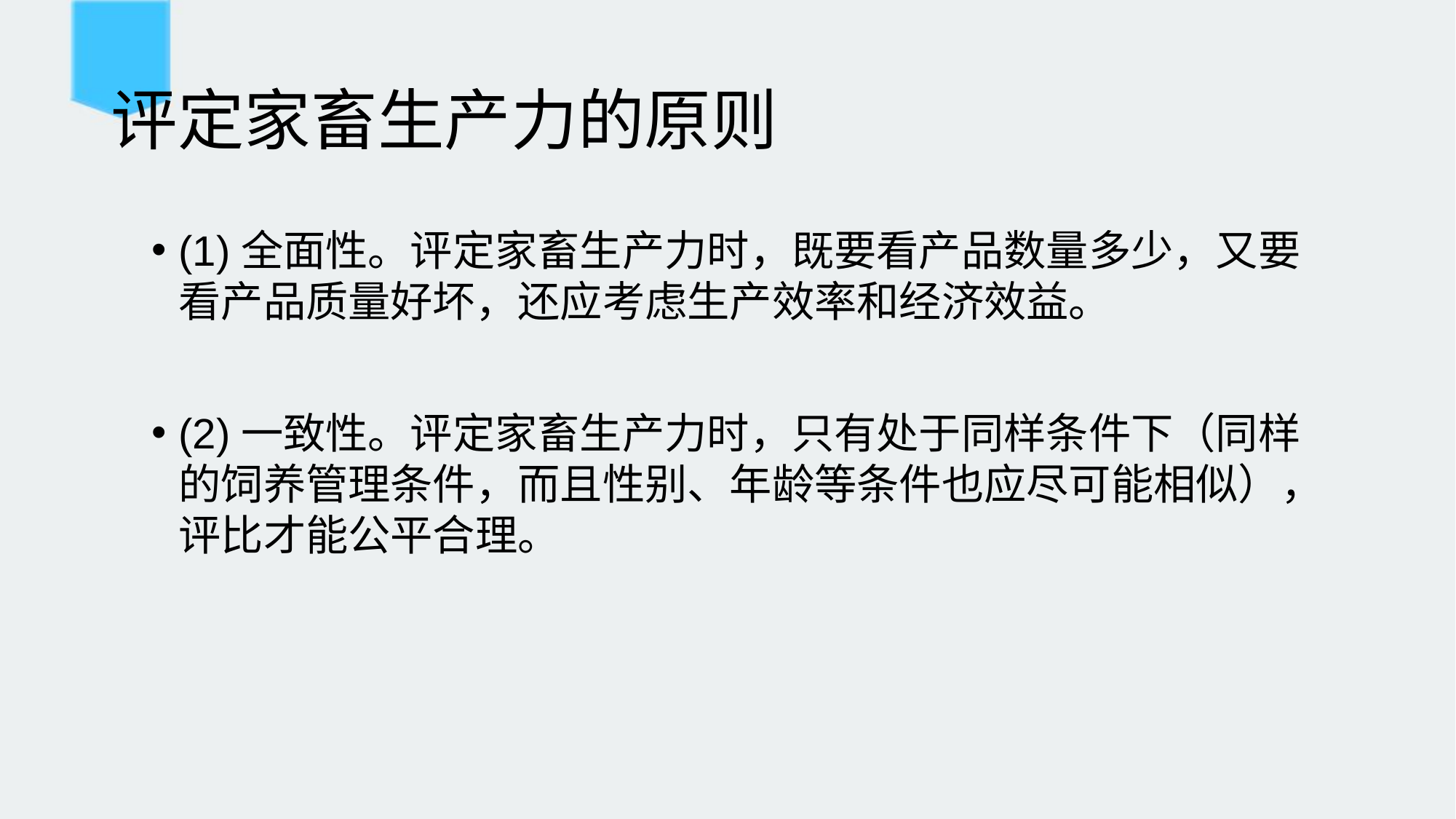

# 评定家畜生产力的原则
(1)全面性。评定家畜生产力时，既要看产品数量多少，又要看产品质量好坏，还应考虑生产效率和经济效益。

(2)一致性。评定家畜生产力时，只有处于同样条件下（同样的饲养管理条件，而且性别、年龄等条件也应尽可能相似），评比才能公平合理。